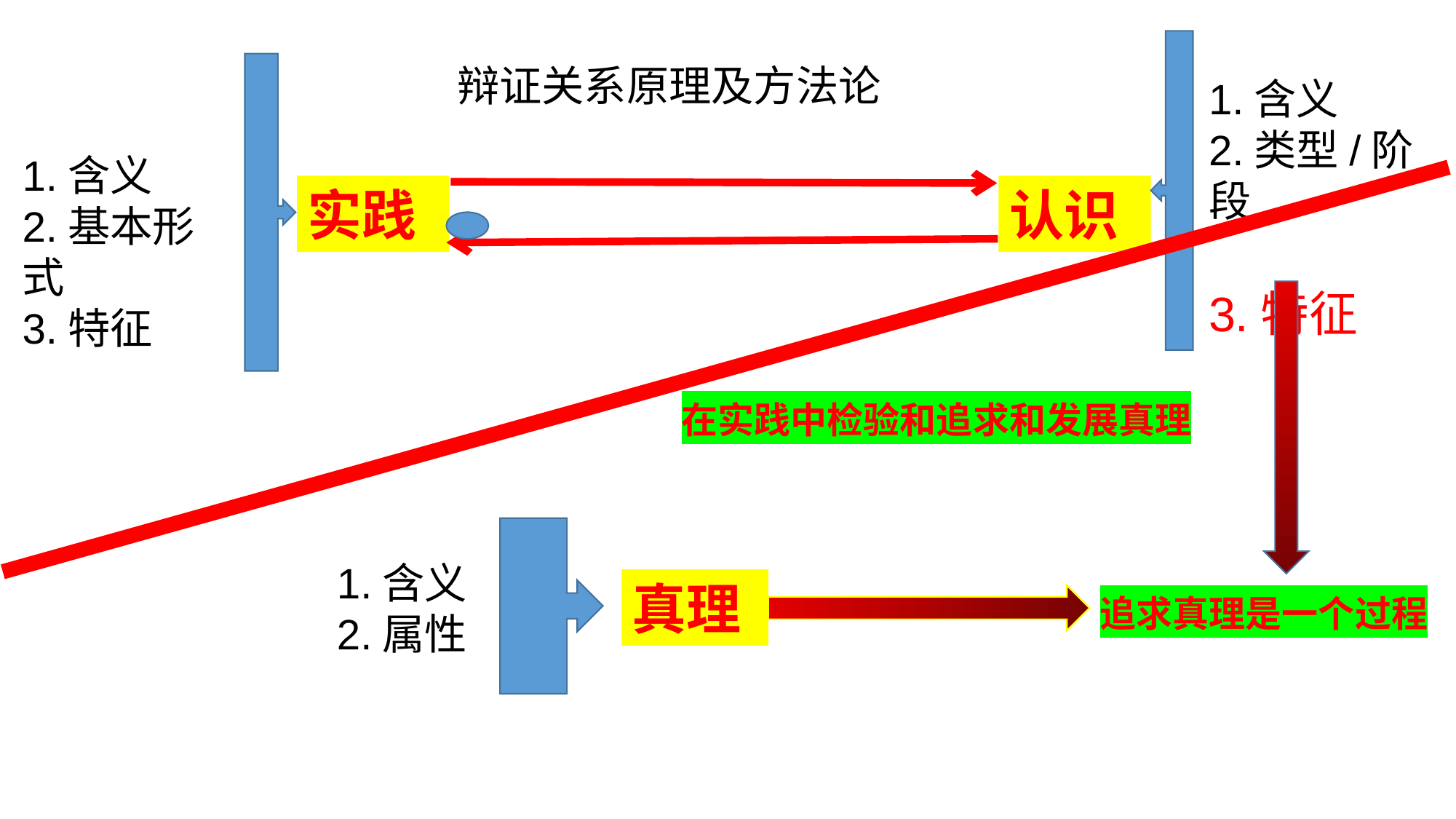

辩证关系原理及方法论
1.含义
2.类型/阶段

3.特征
1.含义
2.基本形式
3.特征
实践
认识

在实践中检验和追求和发展真理

1.含义
2.属性
真理
追求真理是一个过程